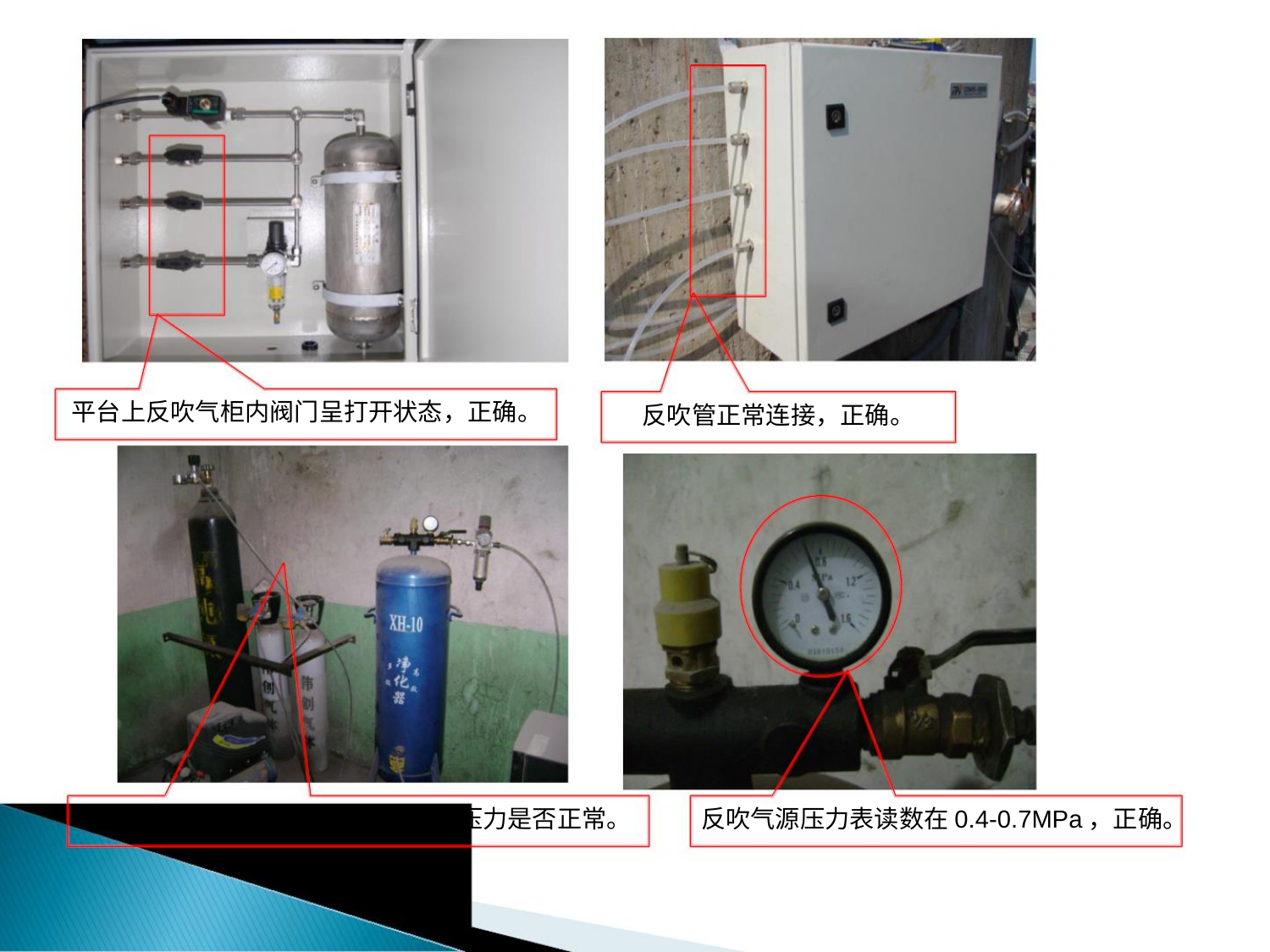

平台上反吹气柜内阀门呈打开状态，正确。
反吹管正常连接，正确。
观察分析小屋内的反吹气源反吹气压力是否正常。
反吹气源压力表读数在0.4-0.7MPa，正确。